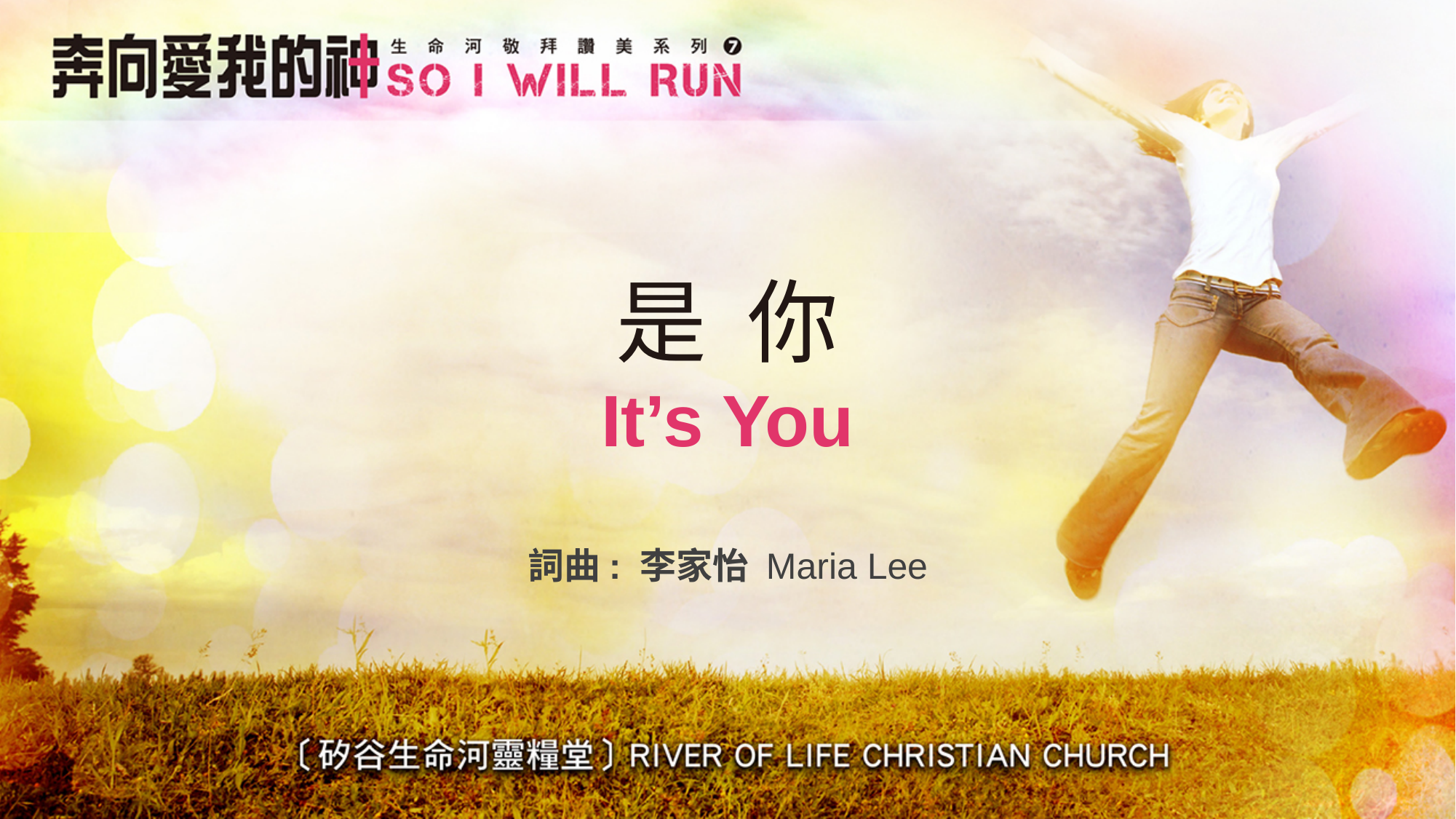

# 是  你 It’s You
詞曲: 李家怡 Maria Lee